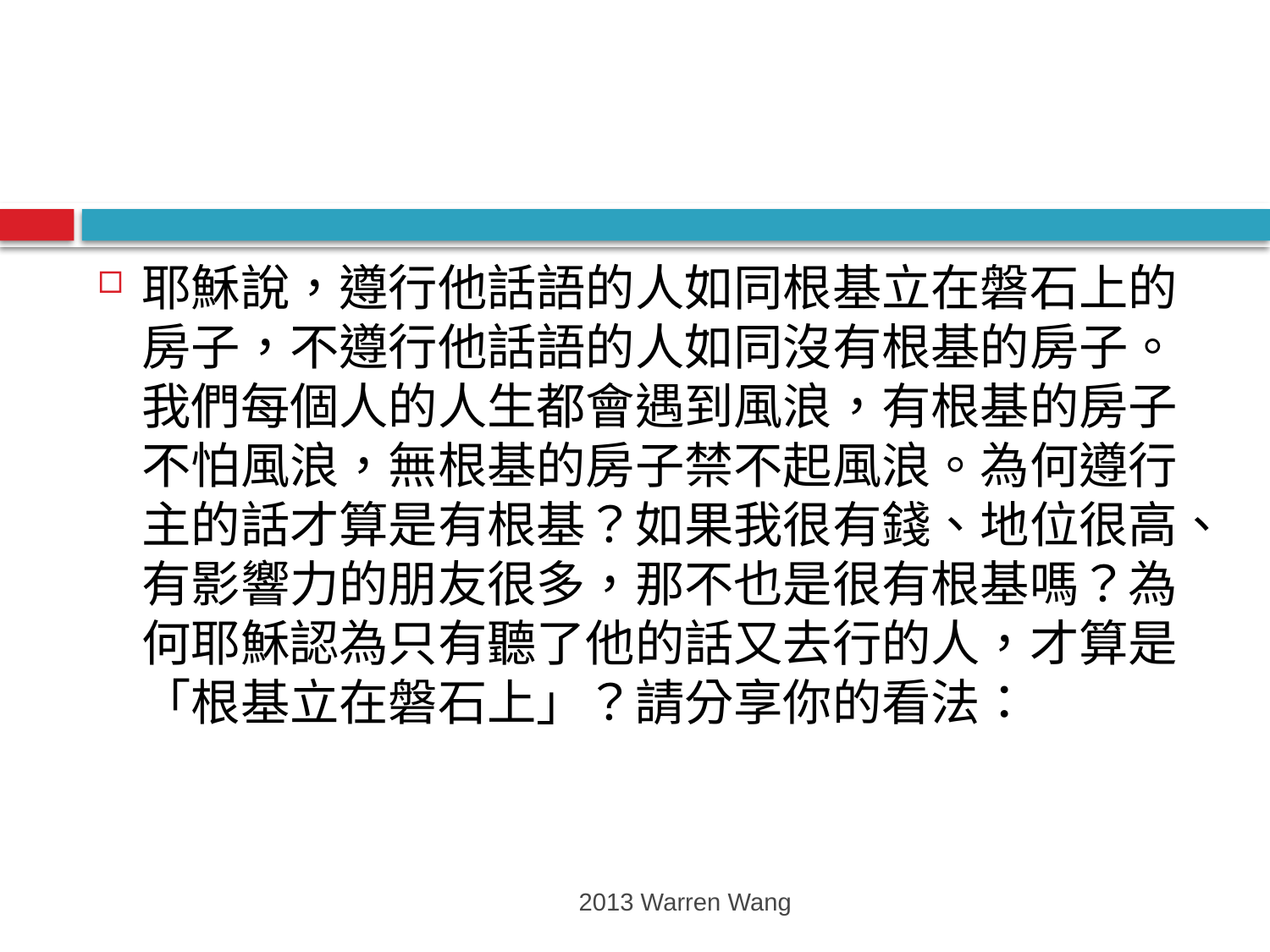

#
耶穌說，遵行他話語的人如同根基立在磐石上的房子，不遵行他話語的人如同沒有根基的房子。我們每個人的人生都會遇到風浪，有根基的房子不怕風浪，無根基的房子禁不起風浪。為何遵行主的話才算是有根基？如果我很有錢、地位很高、有影響力的朋友很多，那不也是很有根基嗎？為何耶穌認為只有聽了他的話又去行的人，才算是「根基立在磐石上」？請分享你的看法：
2013 Warren Wang